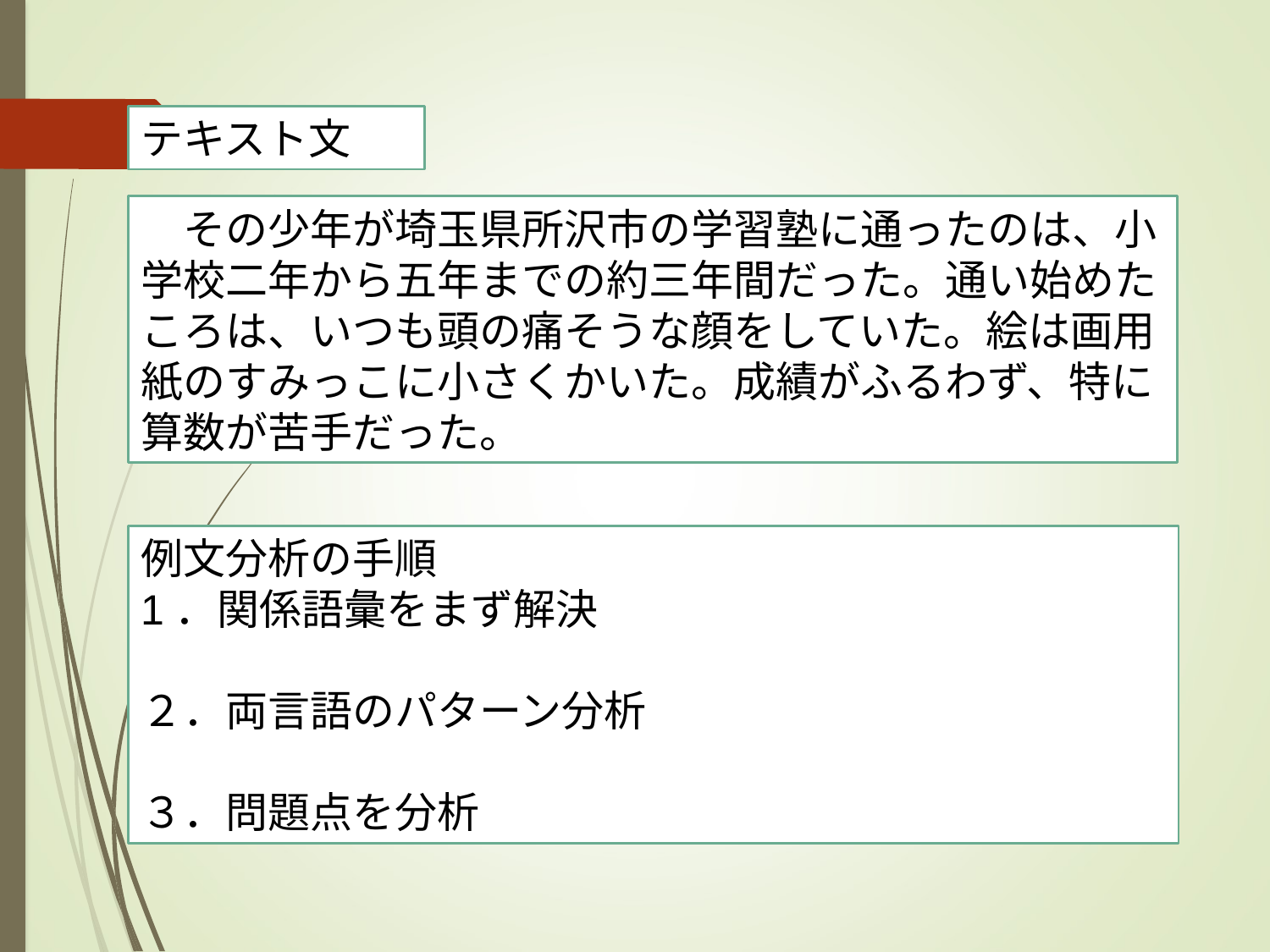

テキスト文
　その少年が埼玉県所沢市の学習塾に通ったのは、小学校二年から五年までの約三年間だった。通い始めたころは、いつも頭の痛そうな顔をしていた。絵は画用紙のすみっこに小さくかいた。成績がふるわず、特に算数が苦手だった。
例文分析の手順
1．関係語彙をまず解決

２．両言語のパターン分析

３．問題点を分析